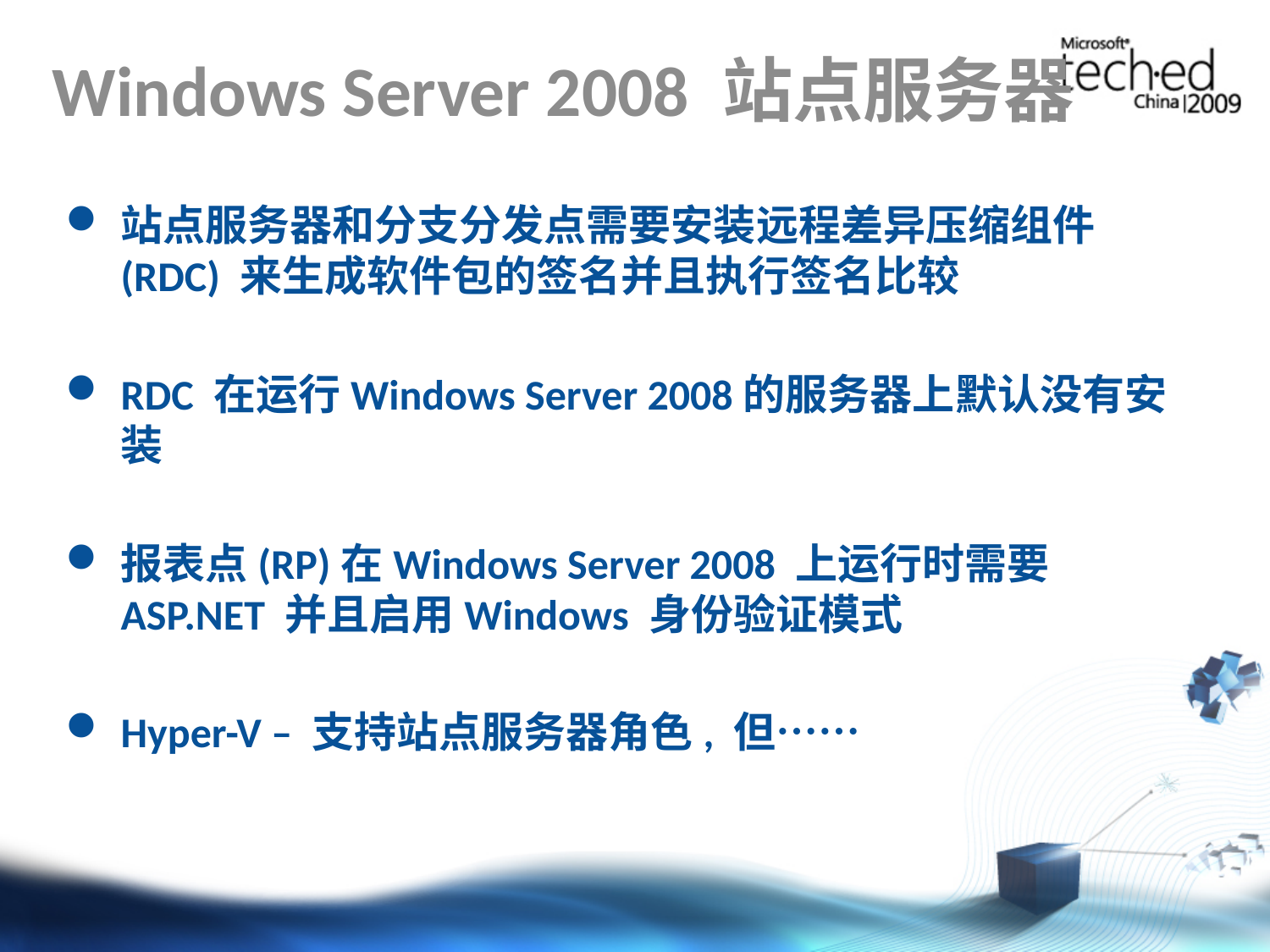

# Windows Server 2008 站点服务器
站点服务器和分支分发点需要安装远程差异压缩组件 (RDC) 来生成软件包的签名并且执行签名比较

RDC 在运行Windows Server 2008的服务器上默认没有安装

报表点(RP)在Windows Server 2008 上运行时需要 ASP.NET 并且启用Windows 身份验证模式

Hyper-V – 支持站点服务器角色, 但……